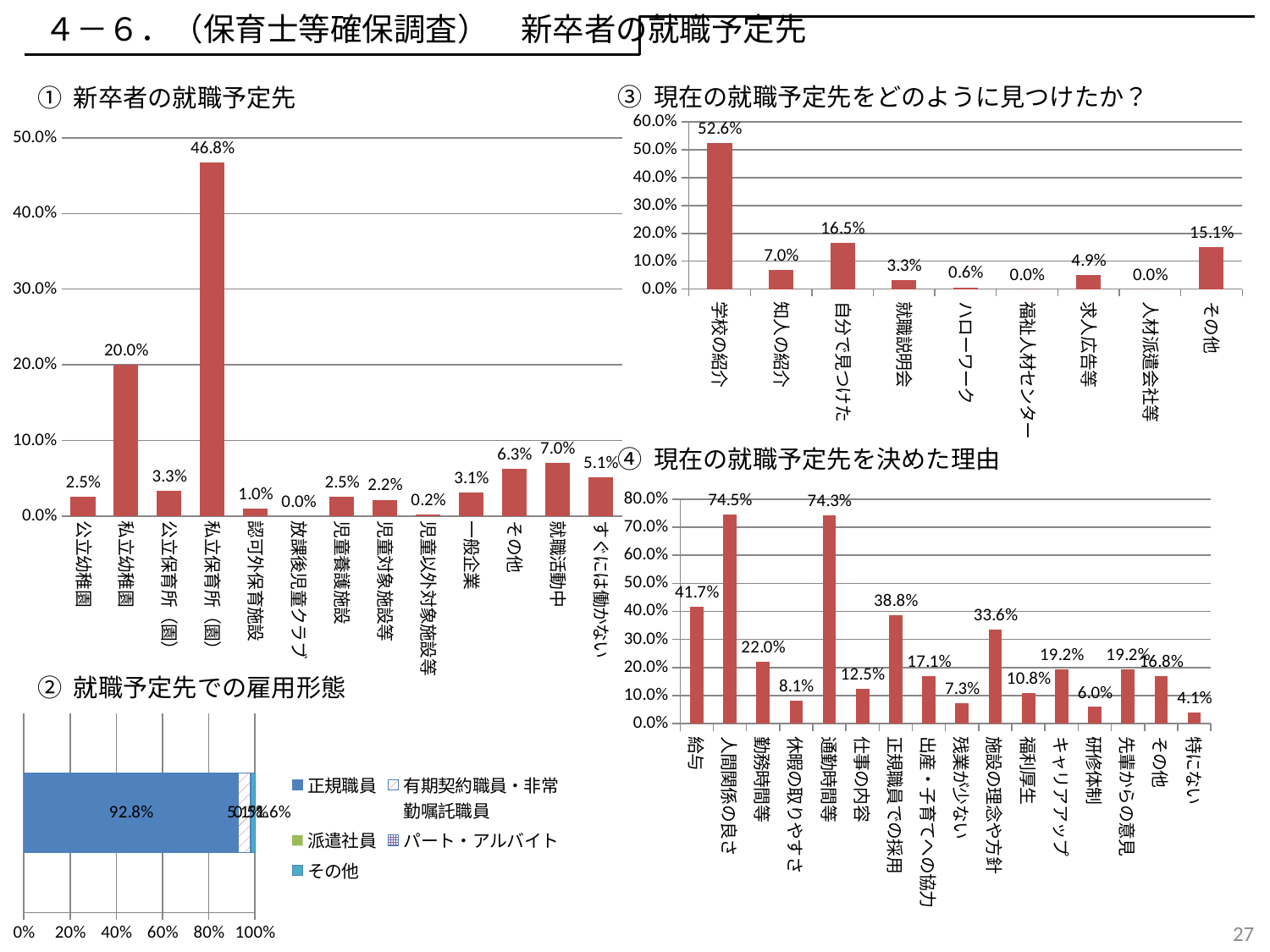

４－６．（保育士等確保調査）　新卒者の就職予定先
③ 現在の就職予定先をどのように見つけたか？
① 新卒者の就職予定先

### Chart

| Category | 学生 |
|---|---|
| 学校の紹介 | 0.5257731958762887 |
| 知人の紹介 | 0.07010309278350516 |
| 自分で見つけた | 0.16494845360824742 |
| 就職説明会 | 0.032989690721649485 |
| ハローワーク | 0.006185567010309278 |
| 福祉人材センター | 0.0 |
| 求人広告等 | 0.049484536082474224 |
| 人材派遣会社等 | 0.0 |
| その他 | 0.15051546391752577 |

### Chart

| Category | 学生 |
|---|---|
| 公立幼稚園 | 0.025440313111545987 |
| 私立幼稚園 | 0.19960861056751467 |
| 公立保育所（園） | 0.033268101761252444 |
| 私立保育所（園） | 0.46771037181996084 |
| 認可外保育施設 | 0.009784735812133072 |
| 放課後児童クラブ | 0.0 |
| 児童養護施設 | 0.025440313111545987 |
| 児童対象施設等 | 0.021526418786692758 |
| 児童以外対象施設等 | 0.0019569471624266144 |
| 一般企業 | 0.03131115459882583 |
| その他 | 0.06262230919765166 |
| 就職活動中 | 0.07045009784735812 |
| すぐには働かない | 0.050880626223091974 |
④ 現在の就職予定先を決めた理由

### Chart

| Category | 学生 |
|---|---|
| 給与 | 0.4173441734417344 |
| 人間関係の良さ | 0.7452574525745257 |
| 勤務時間等 | 0.21951219512195122 |
| 休暇の取りやすさ | 0.08130081300813008 |
| 通勤時間等 | 0.7425474254742548 |
| 仕事の内容 | 0.12466124661246612 |
| 正規職員での採用 | 0.3875338753387534 |
| 出産・子育てへの協力 | 0.17073170731707318 |
| 残業が少ない | 0.07317073170731707 |
| 施設の理念や方針 | 0.33604336043360433 |
| 福利厚生 | 0.10840108401084012 |
| キャリアアップ | 0.19241192411924118 |
| 研修体制 | 0.05962059620596206 |
| 先輩からの意見 | 0.19241192411924118 |
| その他 | 0.16802168021680217 |
| 特にない | 0.04065040650406504 |
② 就職予定先での雇用形態

### Chart

| Category | 正規職員 | 有期契約職員・非常勤嘱託職員 | 派遣社員 | パート・アルバイト | その他 |
|---|---|---|---|---|---|
| 学生 | 0.9280742459396751 | 0.05104408352668213 | 0.0 | 0.004640371229698376 | 0.016241299303944315 |
27